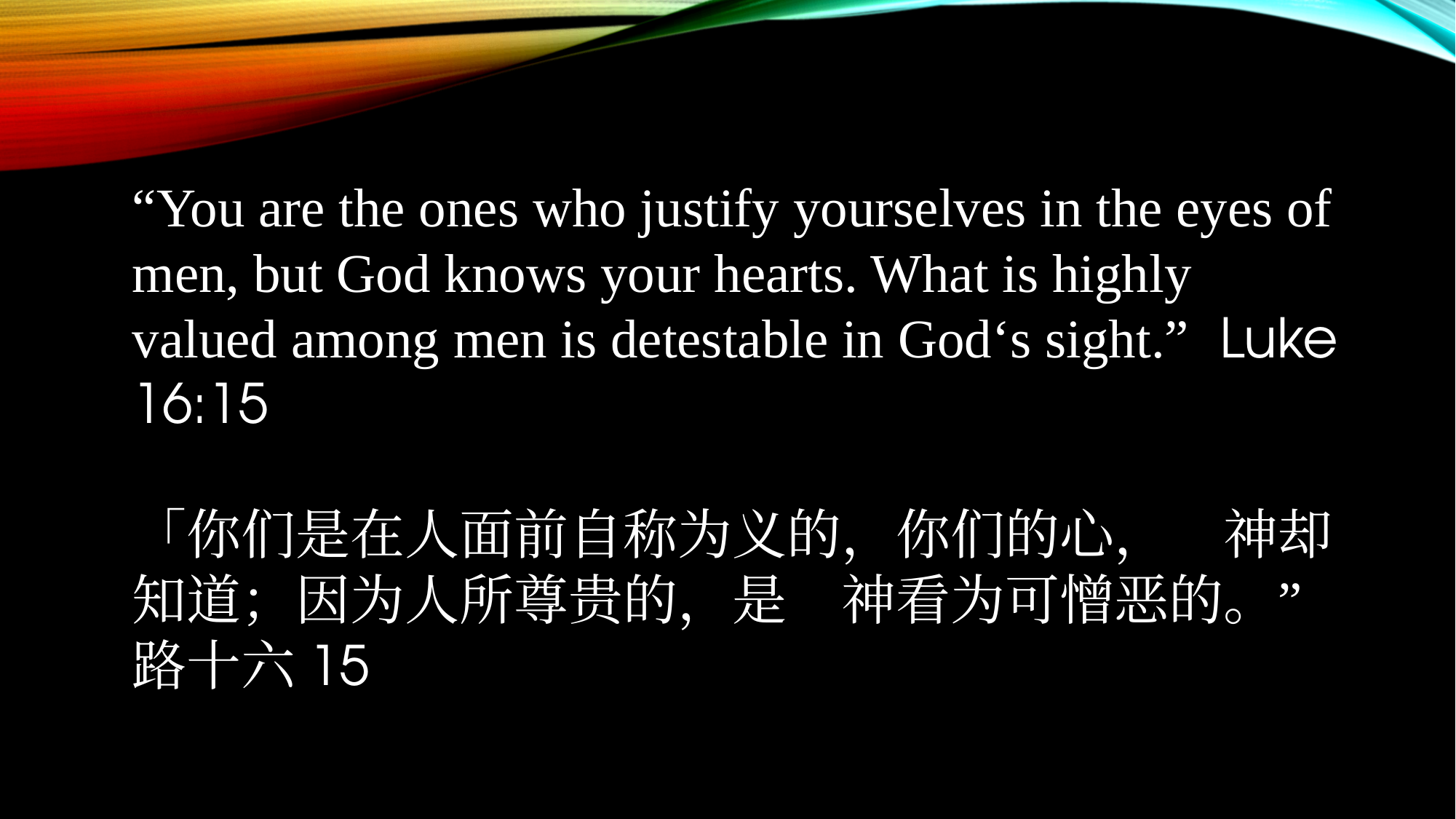

“You are the ones who justify yourselves in the eyes of men, but God knows your hearts. What is highly valued among men is detestable in God‘s sight.”  Luke 16:15

「你们是在人面前自称为义的，你们的心，　神却知道；因为人所尊贵的，是　神看为可憎恶的。” 路十六15